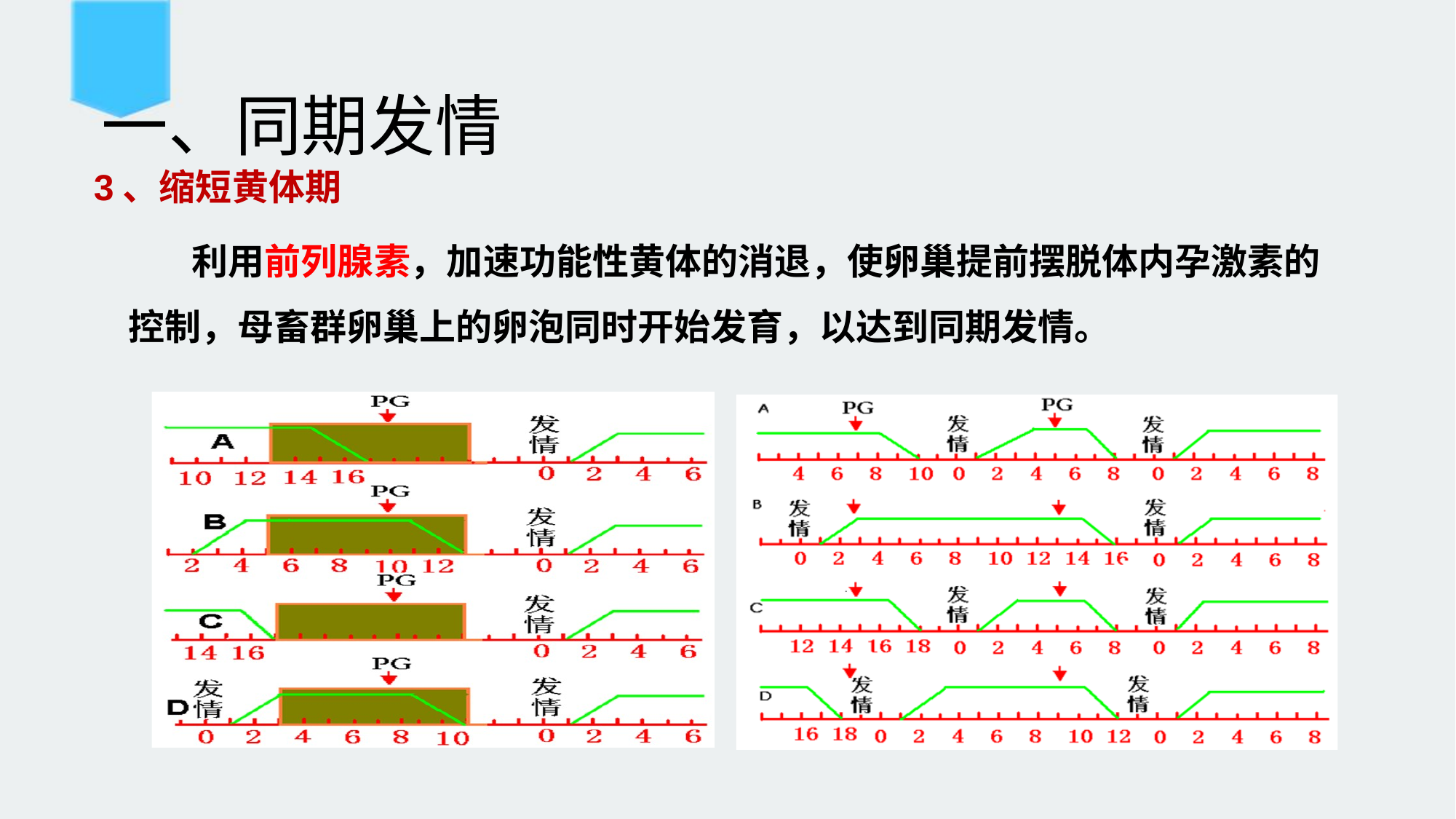

# 一、同期发情
3、缩短黄体期
利用前列腺素，加速功能性黄体的消退，使卵巢提前摆脱体内孕激素的 控制，母畜群卵巢上的卵泡同时开始发育，以达到同期发情。